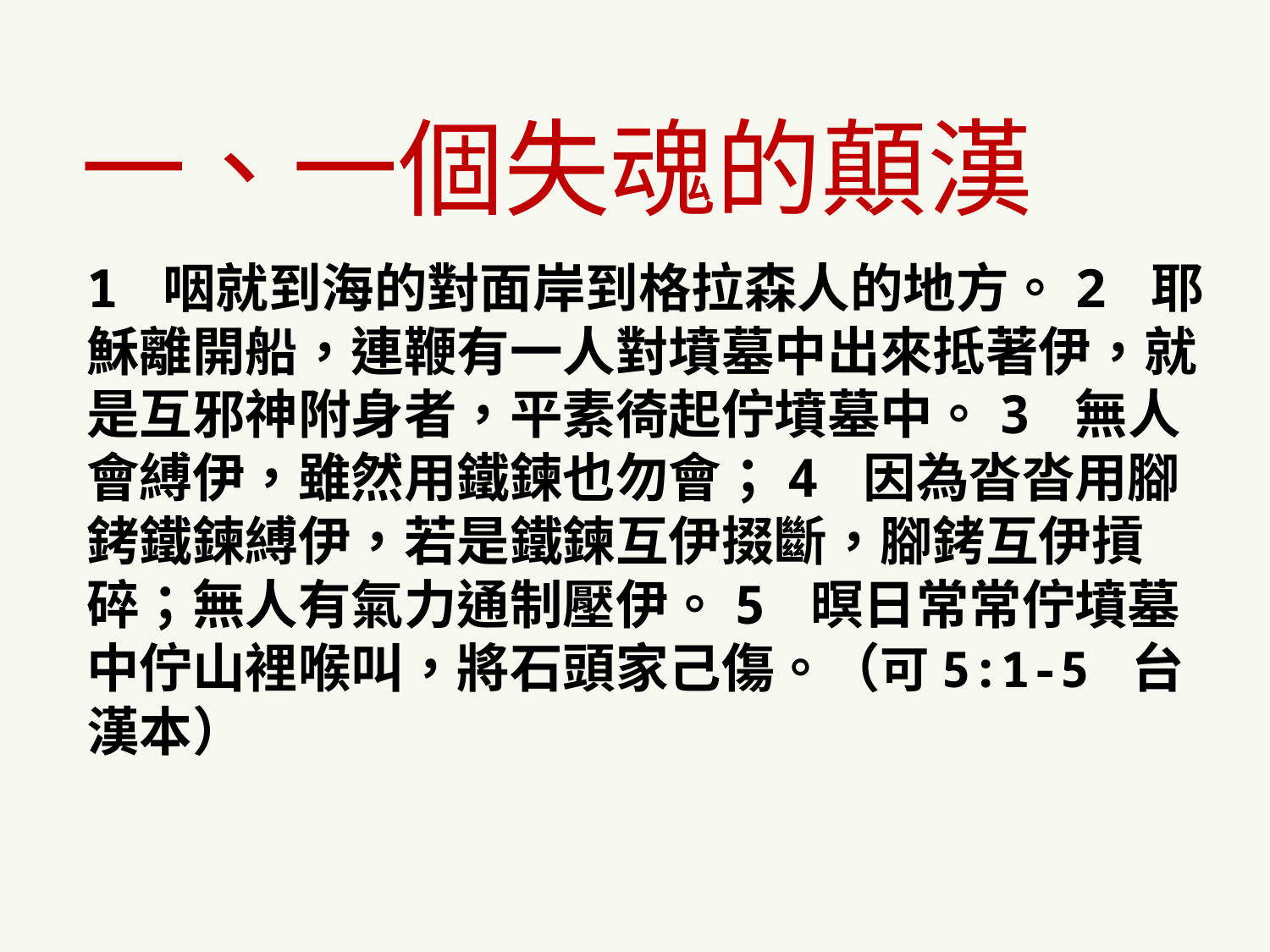

一、一個失魂的顛漢
1 咽就到海的對面岸到格拉森人的地方。2 耶穌離開船，連鞭有一人對墳墓中出來抵著伊，就是互邪神附身者，平素徛起佇墳墓中。3 無人會縛伊，雖然用鐵鍊也勿會；4 因為沓沓用腳銬鐵鍊縛伊，若是鐵鍊互伊掇斷，腳銬互伊摃碎；無人有氣力通制壓伊。5 暝日常常佇墳墓中佇山裡喉叫，將石頭家己傷。（可5:1-5 台漢本）